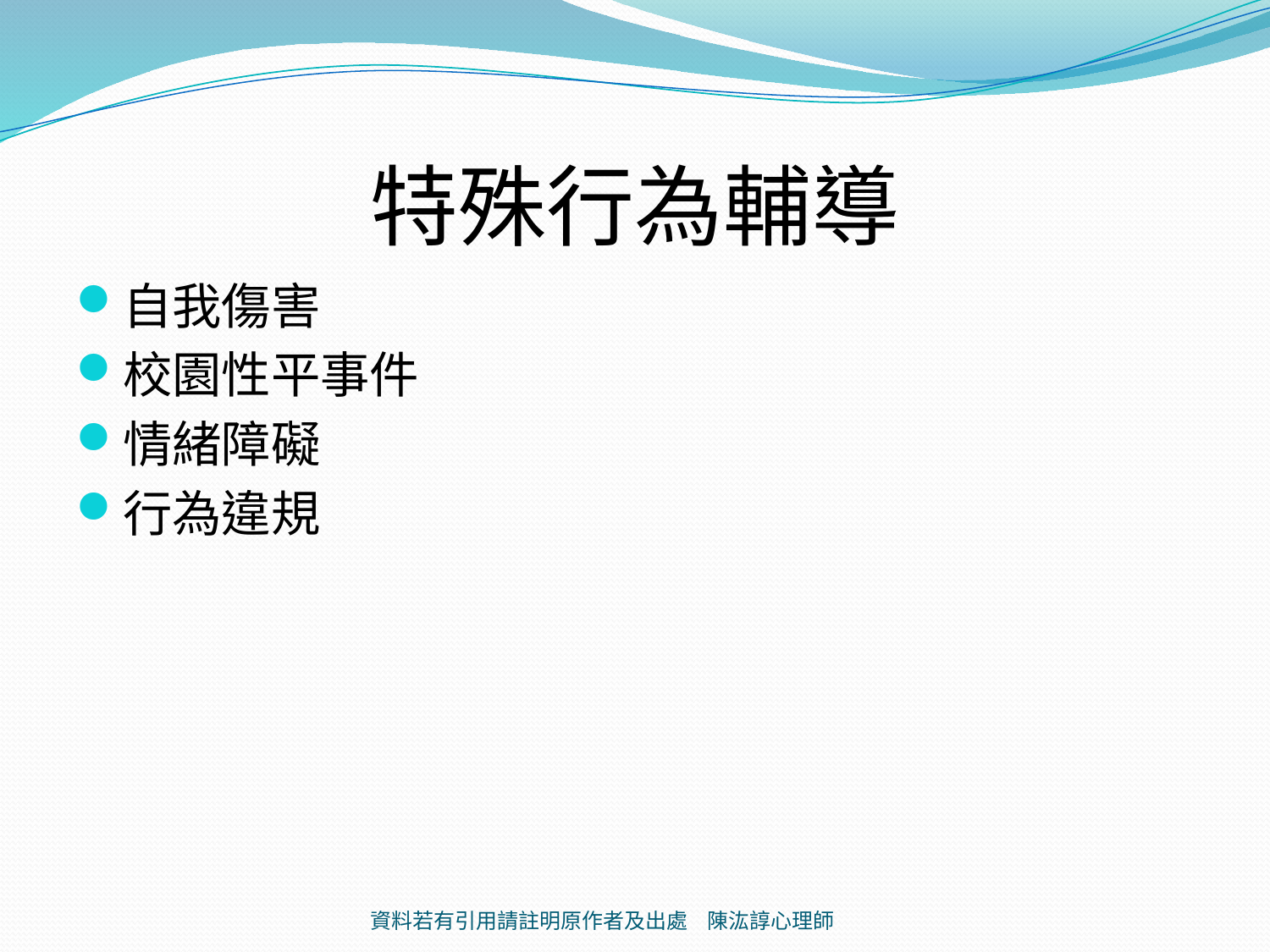

# 特殊行為輔導
自我傷害
校園性平事件
情緒障礙
行為違規

資料若有引用請註明原作者及出處   陳汯諄心理師